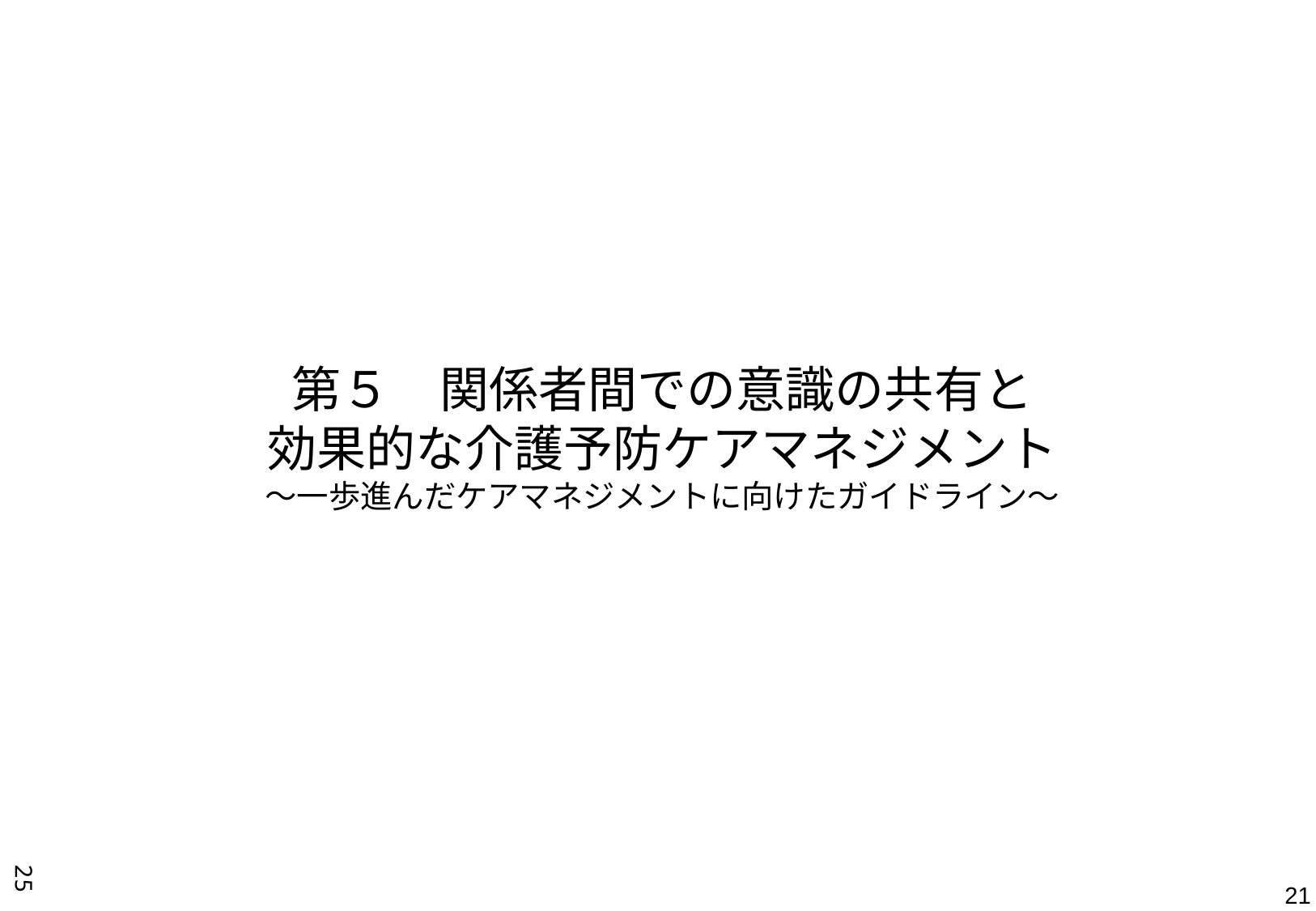

# 第５　関係者間での意識の共有と 効果的な介護予防ケアマネジメント ～一歩進んだケアマネジメントに向けたガイドライン～
25
21